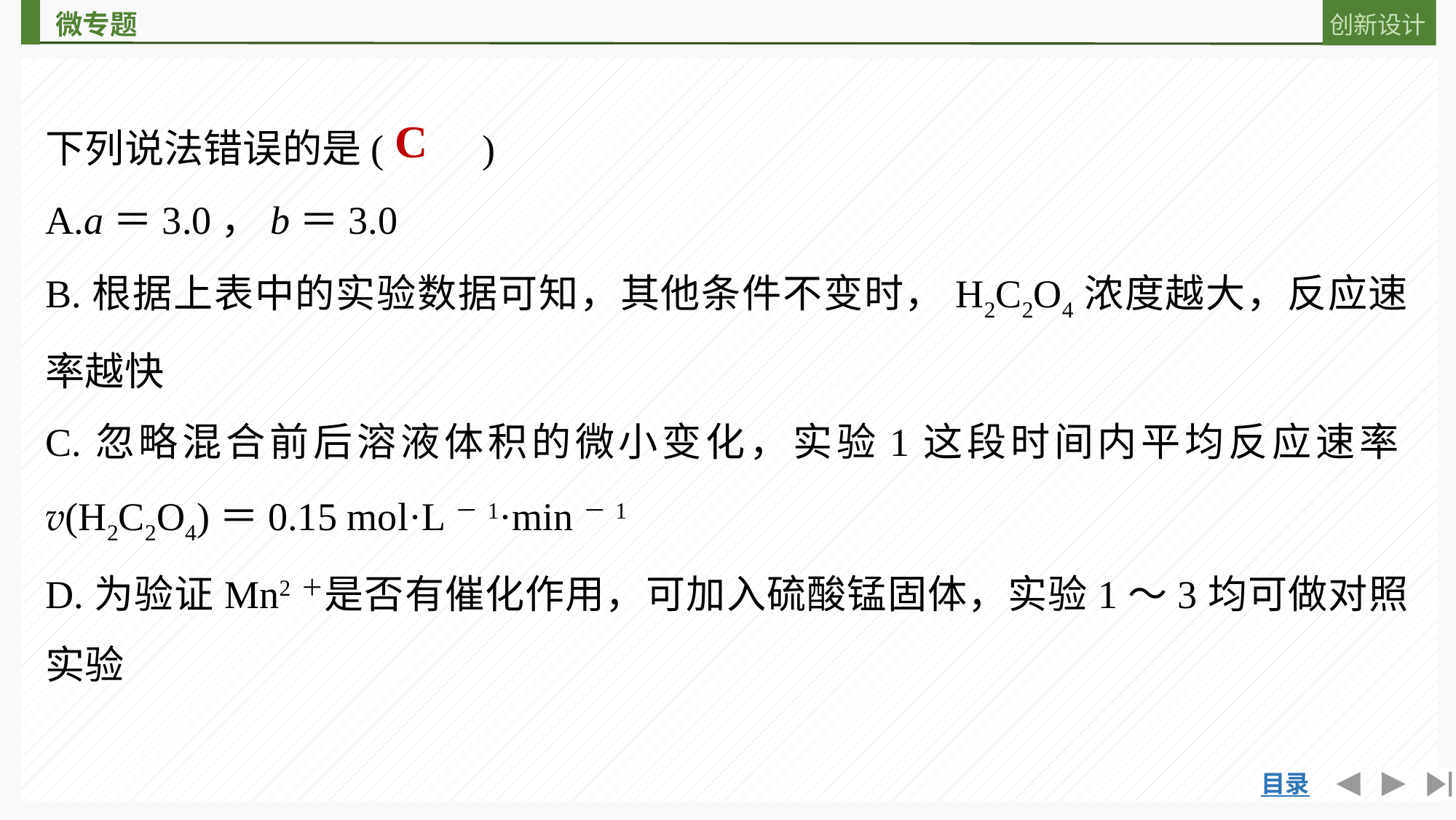

下列说法错误的是(　　)
A.a＝3.0，b＝3.0
B.根据上表中的实验数据可知，其他条件不变时，H2C2O4浓度越大，反应速率越快
C.忽略混合前后溶液体积的微小变化，实验1这段时间内平均反应速率v(H2C2O4)＝0.15 mol·L－1·min－1
D.为验证Mn2＋是否有催化作用，可加入硫酸锰固体，实验1～3均可做对照实验
C